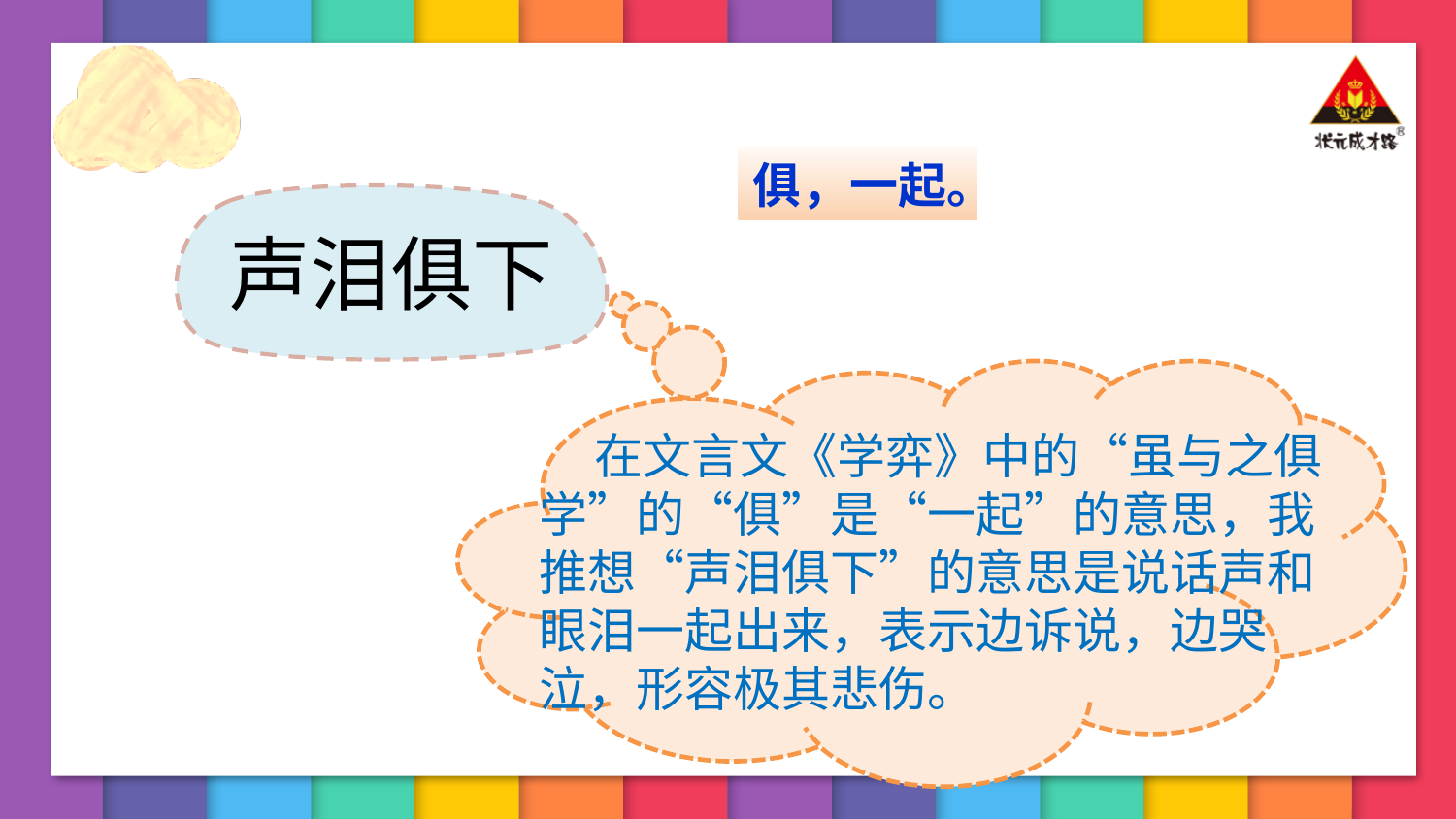

俱，一起。

声泪俱下

    在文言文《学弈》中的“虽与之俱学”的“俱”是“一起”的意思，我推想“声泪俱下”的意思是说话声和眼泪一起出来，表示边诉说，边哭泣，形容极其悲伤。